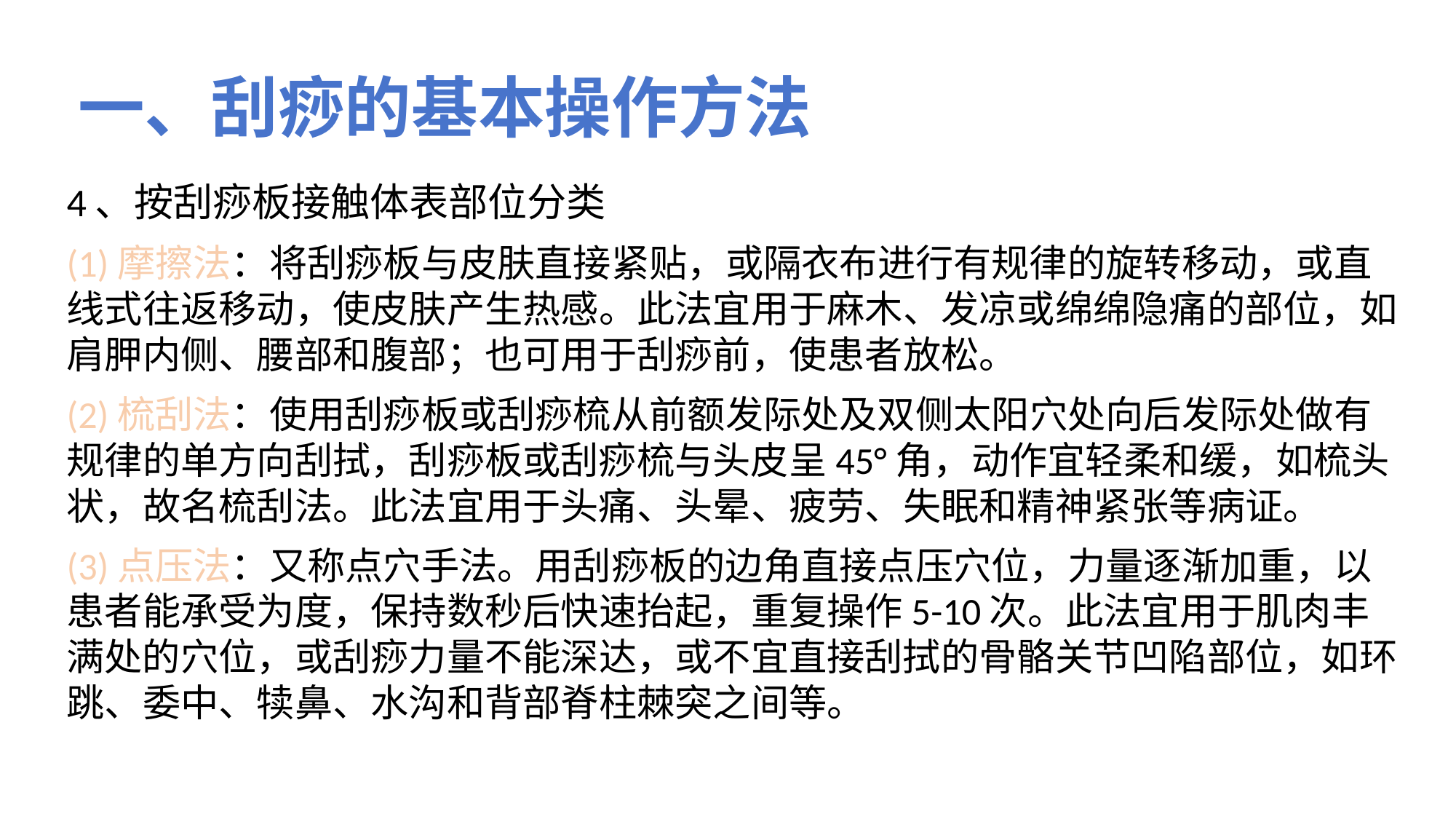

# 一、刮痧的基本操作方法
4、按刮痧板接触体表部位分类
(1)摩擦法：将刮痧板与皮肤直接紧贴，或隔衣布进行有规律的旋转移动，或直线式往返移动，使皮肤产生热感。此法宜用于麻木、发凉或绵绵隐痛的部位，如肩胛内侧、腰部和腹部；也可用于刮痧前，使患者放松。
(2)梳刮法：使用刮痧板或刮痧梳从前额发际处及双侧太阳穴处向后发际处做有规律的单方向刮拭，刮痧板或刮痧梳与头皮呈45°角，动作宜轻柔和缓，如梳头状，故名梳刮法。此法宜用于头痛、头晕、疲劳、失眠和精神紧张等病证。
(3)点压法：又称点穴手法。用刮痧板的边角直接点压穴位，力量逐渐加重，以患者能承受为度，保持数秒后快速抬起，重复操作5-10次。此法宜用于肌肉丰满处的穴位，或刮痧力量不能深达，或不宜直接刮拭的骨骼关节凹陷部位，如环跳、委中、犊鼻、水沟和背部脊柱棘突之间等。